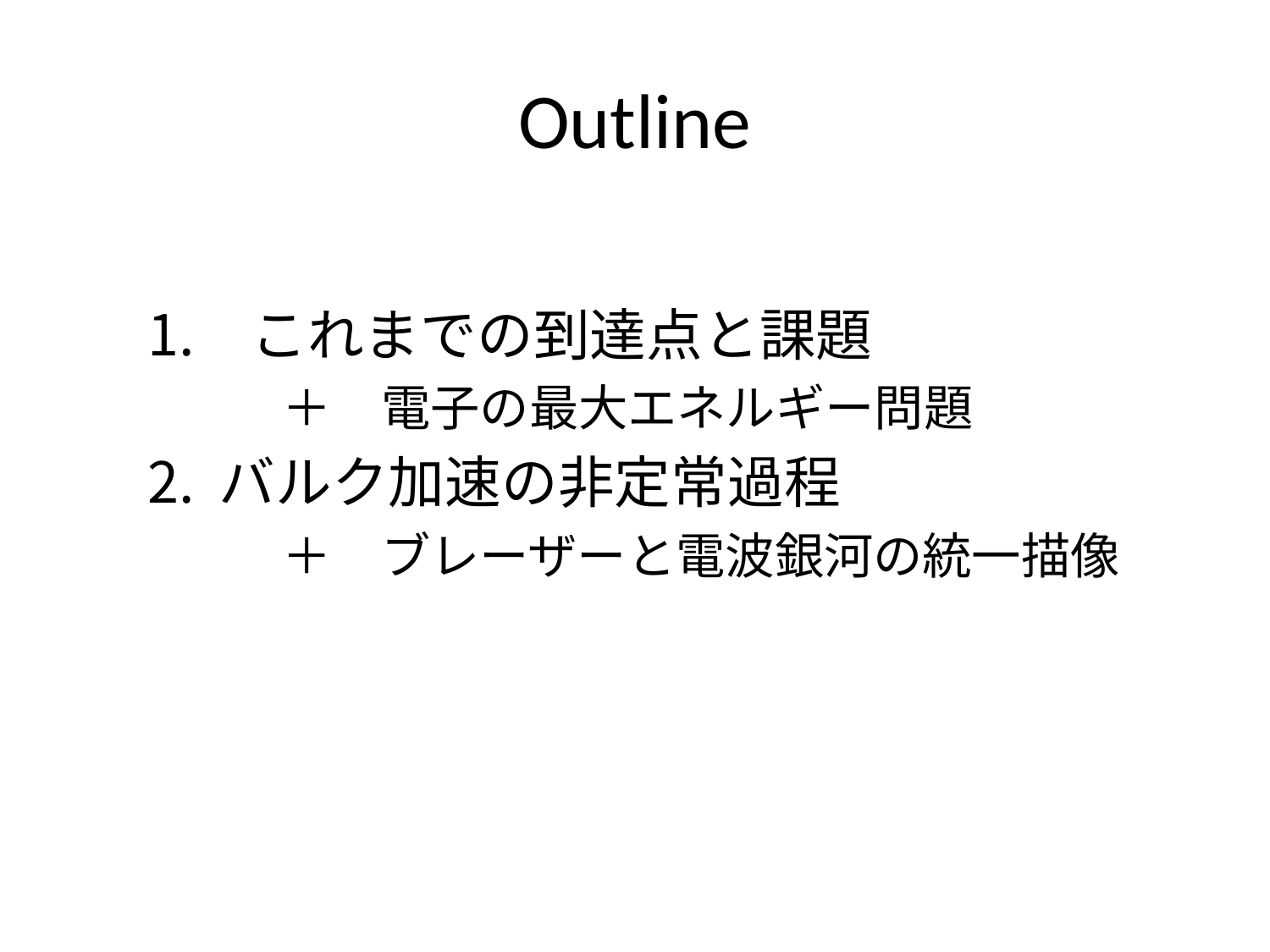

# Outline

　これまでの到達点と課題
＋　電子の最大エネルギー問題
バルク加速の非定常過程
＋　ブレーザーと電波銀河の統一描像